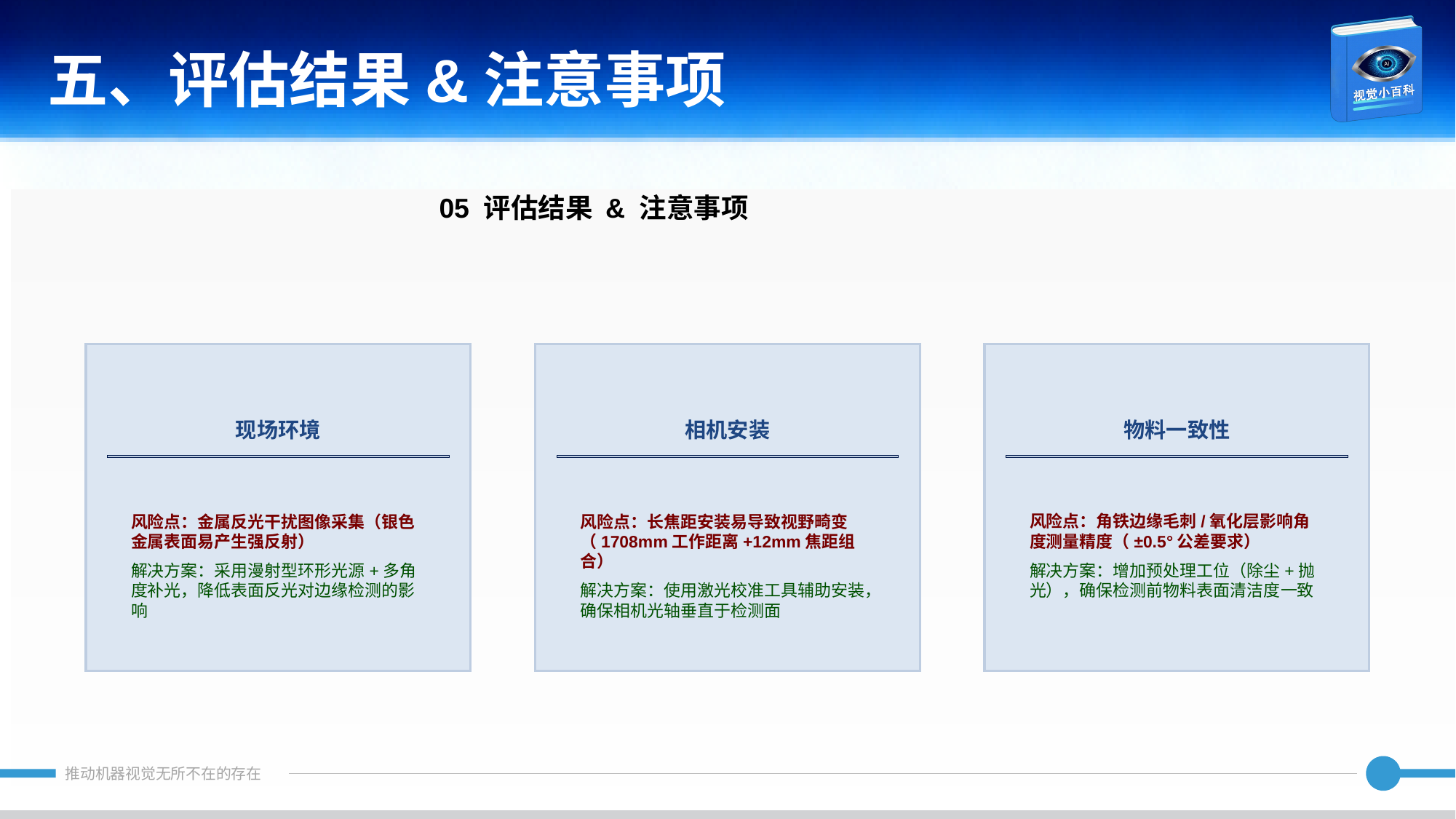

五、评估结果&注意事项

05 评估结果 & 注意事项

现场环境

相机安装

物料一致性

风险点：金属反光干扰图像采集（银色金属表面易产生强反射）
解决方案：采用漫射型环形光源+多角度补光，降低表面反光对边缘检测的影响

风险点：长焦距安装易导致视野畸变（1708mm工作距离+12mm焦距组合）
解决方案：使用激光校准工具辅助安装，确保相机光轴垂直于检测面

风险点：角铁边缘毛刺/氧化层影响角度测量精度（±0.5°公差要求）
解决方案：增加预处理工位（除尘+抛光），确保检测前物料表面清洁度一致
10